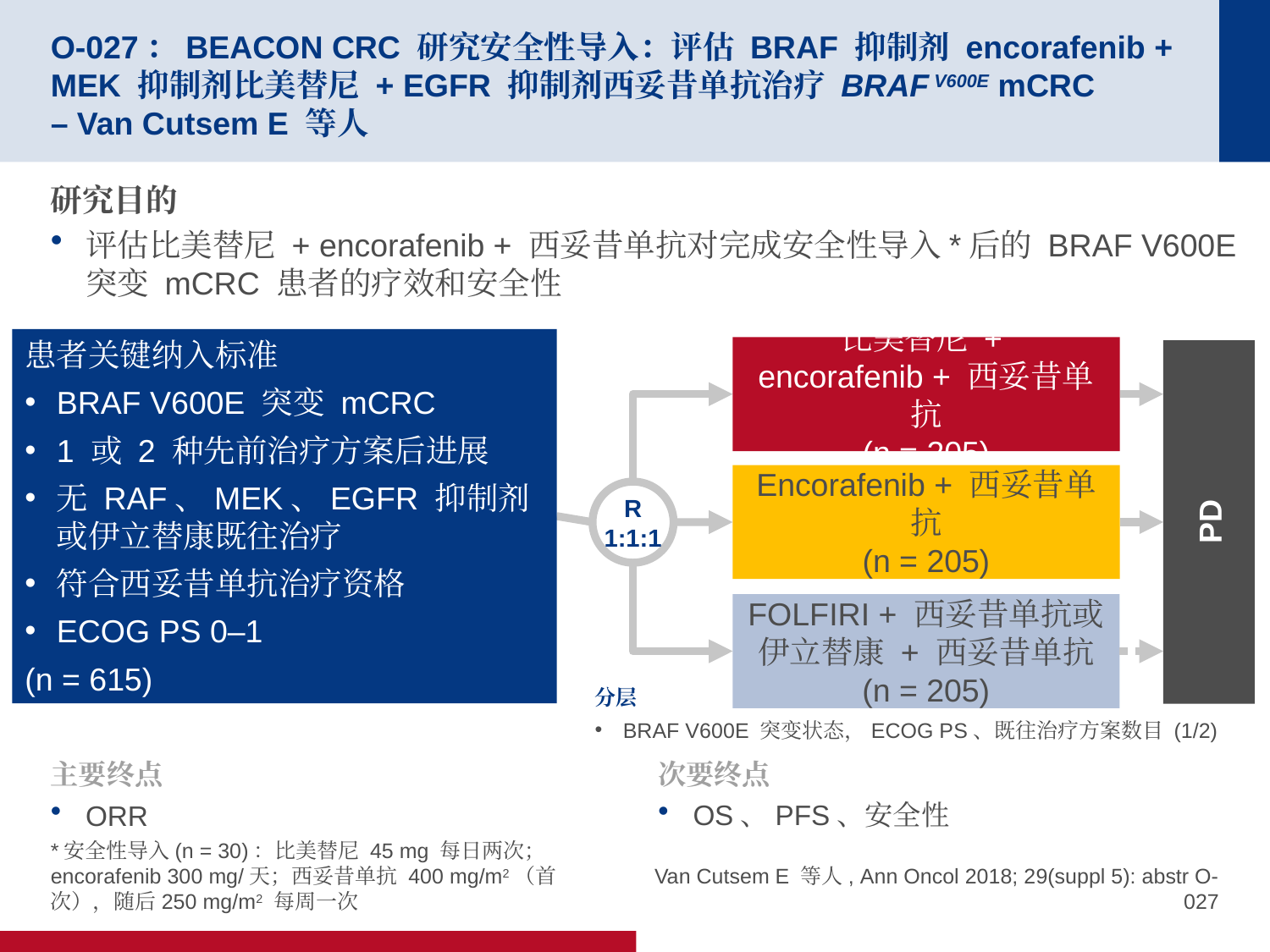

# O-027：BEACON CRC 研究安全性导入：评估 BRAF 抑制剂 encorafenib + MEK 抑制剂比美替尼 + EGFR 抑制剂西妥昔单抗治疗 BRAF V600E mCRC – Van Cutsem E 等人
研究目的
评估比美替尼 + encorafenib + 西妥昔单抗对完成安全性导入*后的 BRAF V600E 突变 mCRC 患者的疗效和安全性
患者关键纳入标准
BRAF V600E 突变 mCRC
1 或 2 种先前治疗方案后进展
无 RAF、MEK、EGFR 抑制剂或伊立替康既往治疗
符合西妥昔单抗治疗资格
ECOG PS 0–1
(n = 615)
比美替尼 +
encorafenib + 西妥昔单抗
(n = 205)
PD
Encorafenib + 西妥昔单抗
(n = 205)
R
1:1:1
FOLFIRI + 西妥昔单抗或
伊立替康 + 西妥昔单抗
(n = 205)
分层
BRAF V600E 突变状态，ECOG PS、既往治疗方案数目 (1/2)
主要终点
ORR

次要终点
OS、PFS、安全性
*安全性导入(n = 30)：比美替尼 45 mg 每日两次；
encorafenib 300 mg/天；西妥昔单抗 400 mg/m2（首次），随后250 mg/m2 每周一次
Van Cutsem E 等人, Ann Oncol 2018; 29(suppl 5): abstr O-027